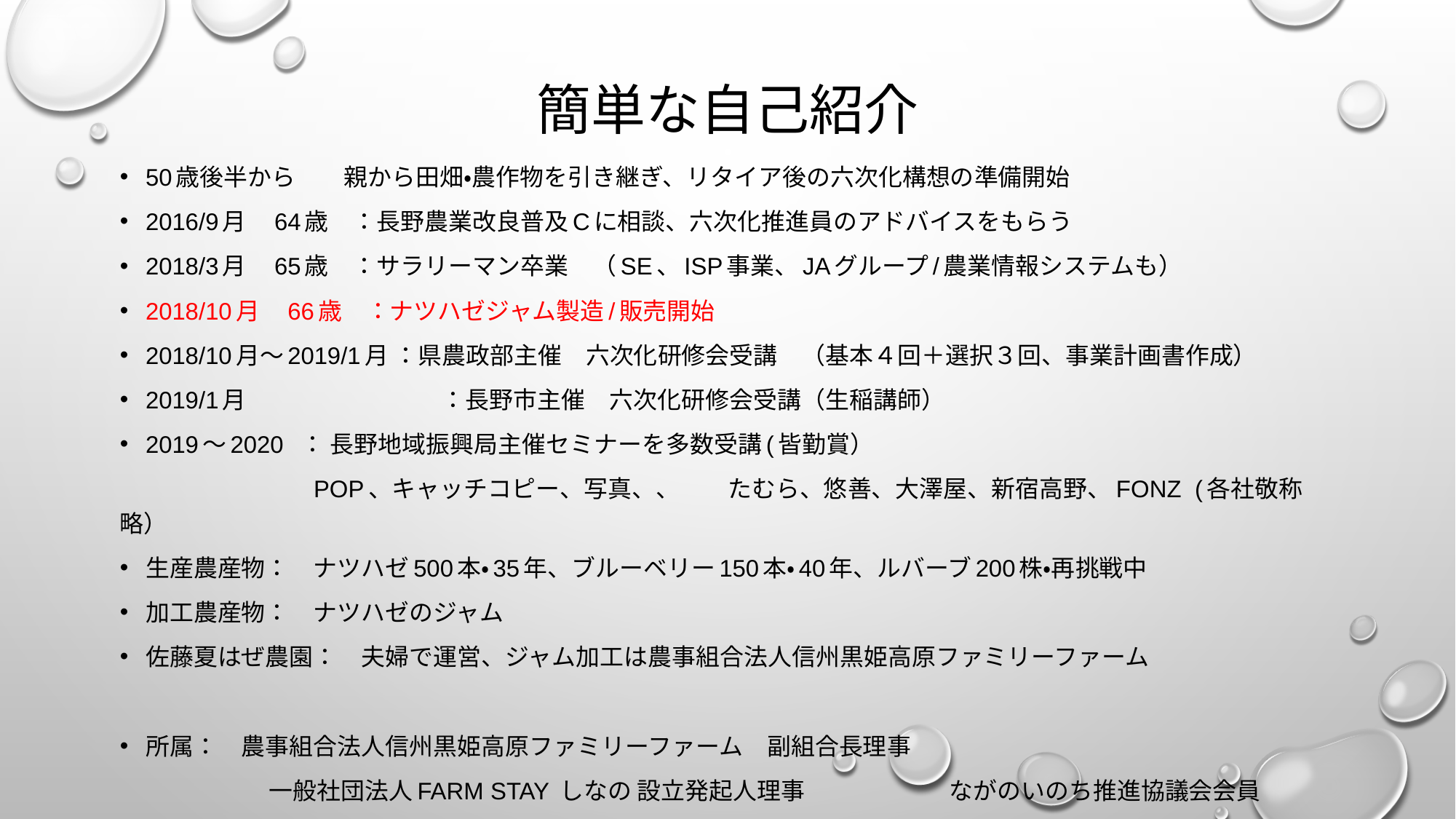

# 簡単な自己紹介
50歳後半から　　親から田畑・農作物を引き継ぎ、リタイア後の六次化構想の準備開始
2016/9月　64歳　：長野農業改良普及Cに相談、六次化推進員のアドバイスをもらう
2018/3月　65歳　：サラリーマン卒業　（SE、ISP事業、Jaグループ/農業情報システムも）
2018/10月　66歳　：ナツハゼジャム製造/販売開始
2018/10月〜2019/1月 ：県農政部主催　六次化研修会受講　（基本４回＋選択３回、事業計画書作成）
2019/1月　　　　　　　     ：長野市主催　六次化研修会受講（生稲講師）
2019〜2020  ： 長野地域振興局主催セミナーを多数受講(皆勤賞）
	　　　　    pop、キャッチコピー、写真、、　　たむら、悠善、大澤屋、新宿高野、FONZ  (各社敬称略）
生産農産物：　ナツハゼ500本・35年、ブルーベリー150本・40年、ルバーブ200株・再挑戦中
加工農産物：　ナツハゼのジャム
佐藤夏はぜ農園：　夫婦で運営、ジャム加工は農事組合法人信州黒姫高原ファミリーファーム

所属：　農事組合法人信州黒姫高原ファミリーファーム　副組合長理事
　　　　　　 一般社団法人Farm stay しなの 設立発起人理事　　　　　　ながのいのち推進協議会会員